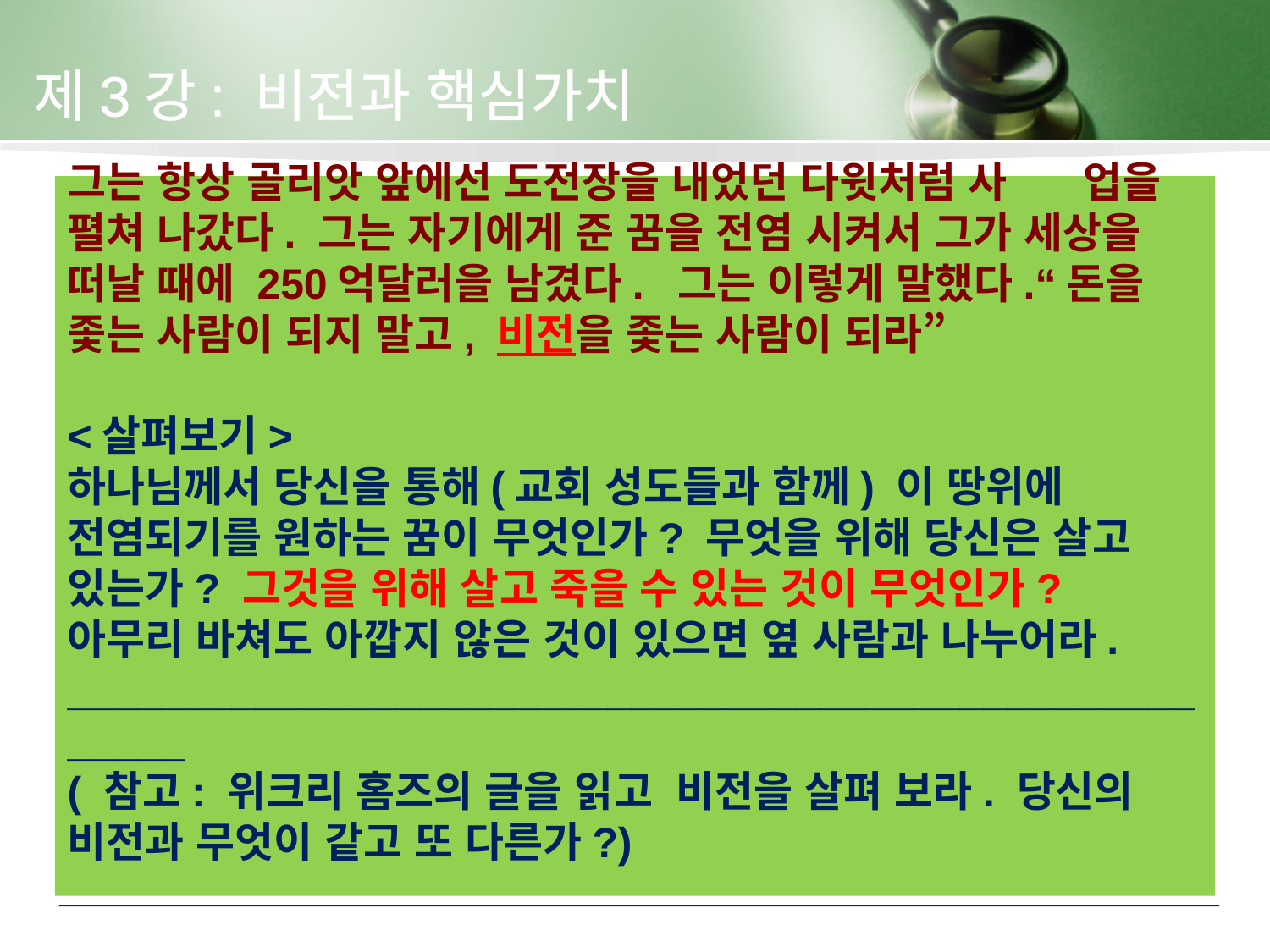

제3강: 비전과 핵심가치

그는 항상 골리앗 앞에선 도전장을 내었던 다윗처럼 사	업을 펼쳐 나갔다. 그는 자기에게 준 꿈을 전염 시켜서 그가 세상을 떠날 때에 250억달러을 남겼다.  그는 이렇게 말했다.“돈을 좇는 사람이 되지 말고, 비전을 좇는 사람이 되라”

<살펴보기>
하나님께서 당신을 통해(교회 성도들과 함께) 이 땅위에 전염되기를 원하는 꿈이 무엇인가? 무엇을 위해 당신은 살고 있는가? 그것을 위해 살고 죽을 수 있는 것이 무엇인가?
아무리 바쳐도 아깝지 않은 것이 있으면 옆 사람과 나누어라.
_____________________________________________________
( 참고: 위크리 홈즈의 글을 읽고  비전을 살펴 보라. 당신의 비전과 무엇이 같고 또 다른가?)